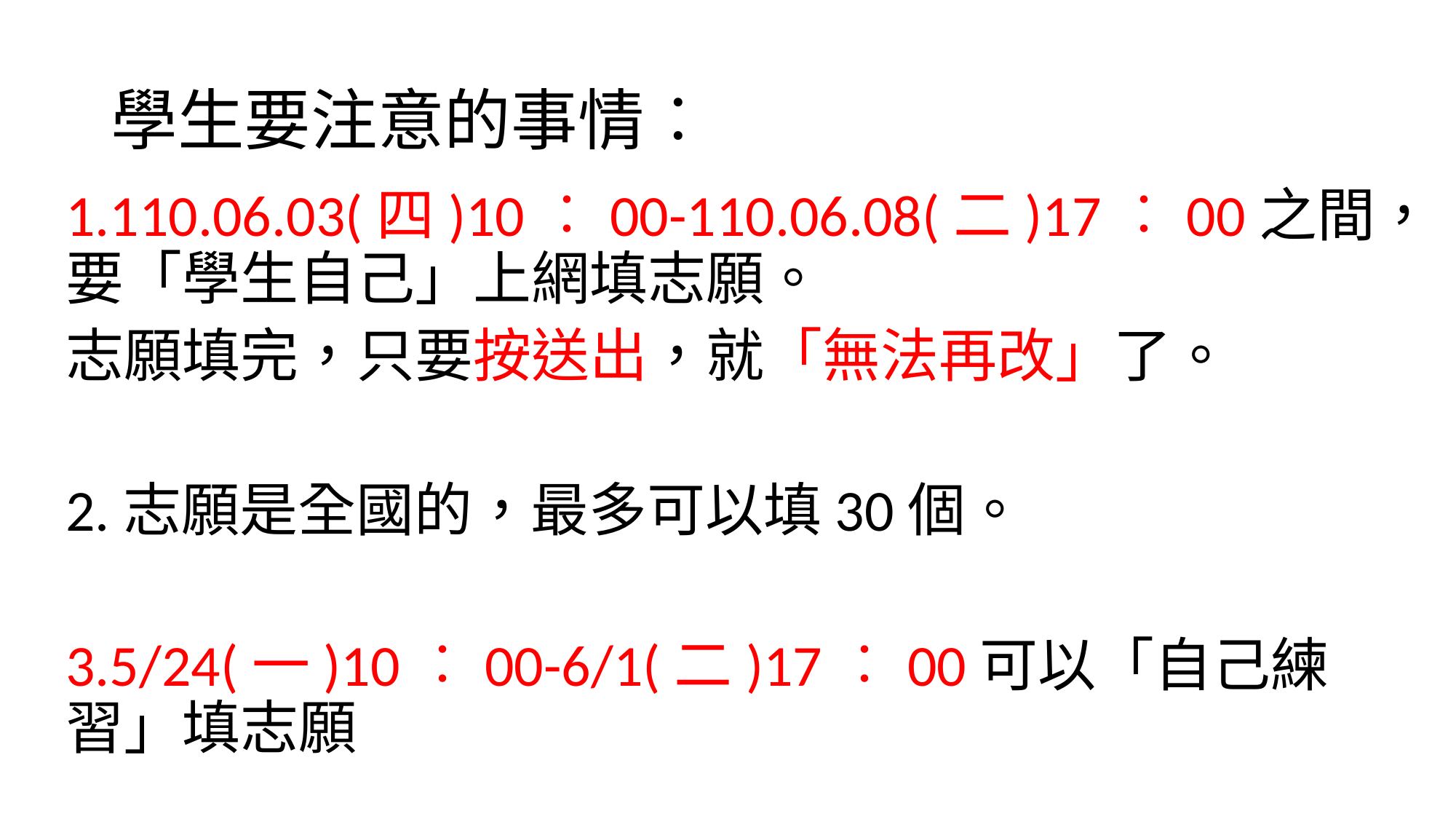

# 學生要注意的事情︰
1.110.06.03(四)10︰00-110.06.08(二)17︰00之間，要「學生自己」上網填志願。
志願填完，只要按送出，就「無法再改」了。

2.志願是全國的，最多可以填30個。

3.5/24(一)10︰00-6/1(二)17︰00可以「自己練習」填志願